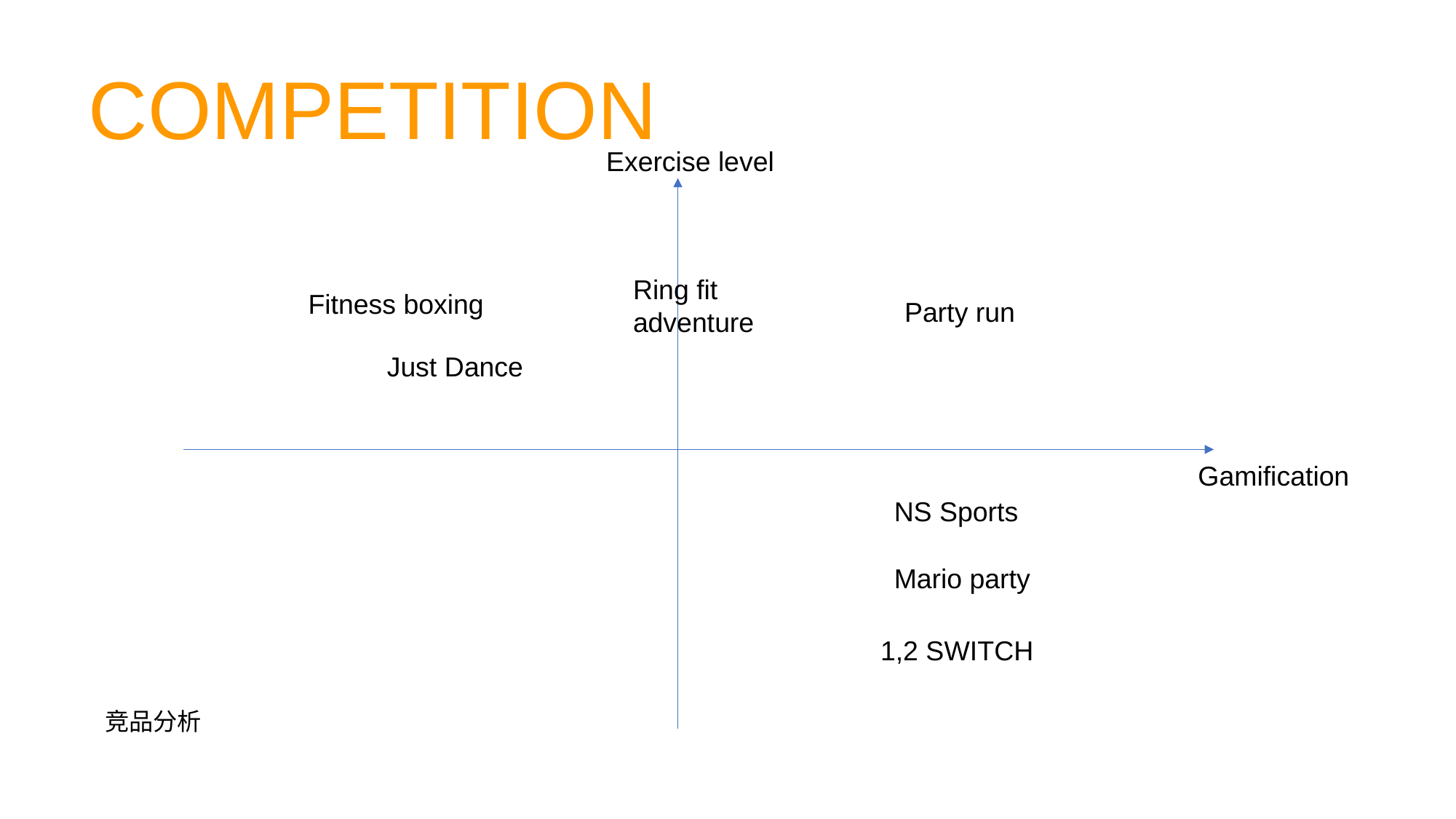

COMPETITION
Exercise level
Ring fit adventure
Fitness boxing
Party run
Just Dance
Gamification

NS Sports
Mario party
1,2 SWITCH
竞品分析